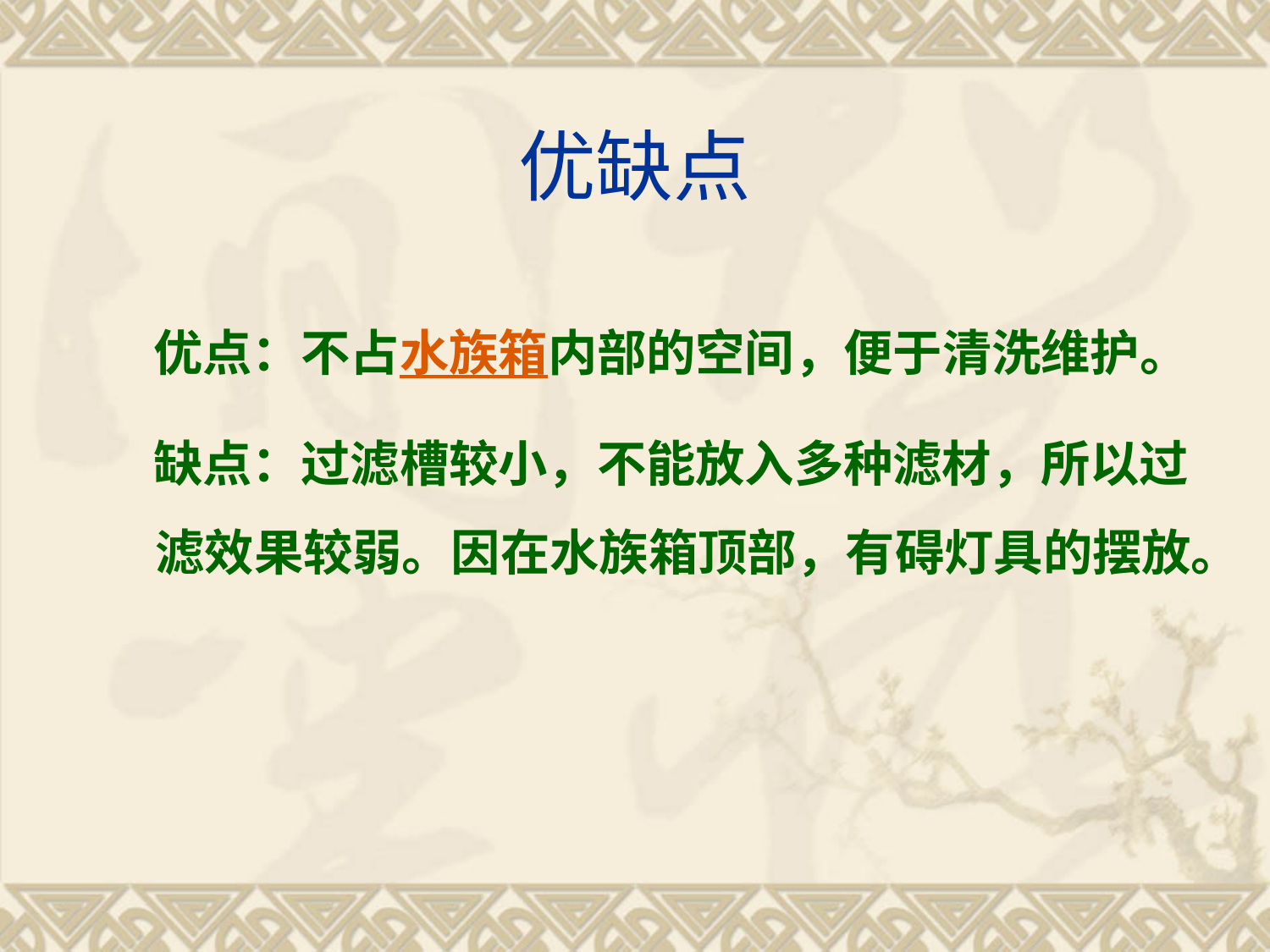

# 优缺点
   优点：不占水族箱内部的空间，便于清洗维护。
   缺点：过滤槽较小，不能放入多种滤材，所以过滤效果较弱。因在水族箱顶部，有碍灯具的摆放。